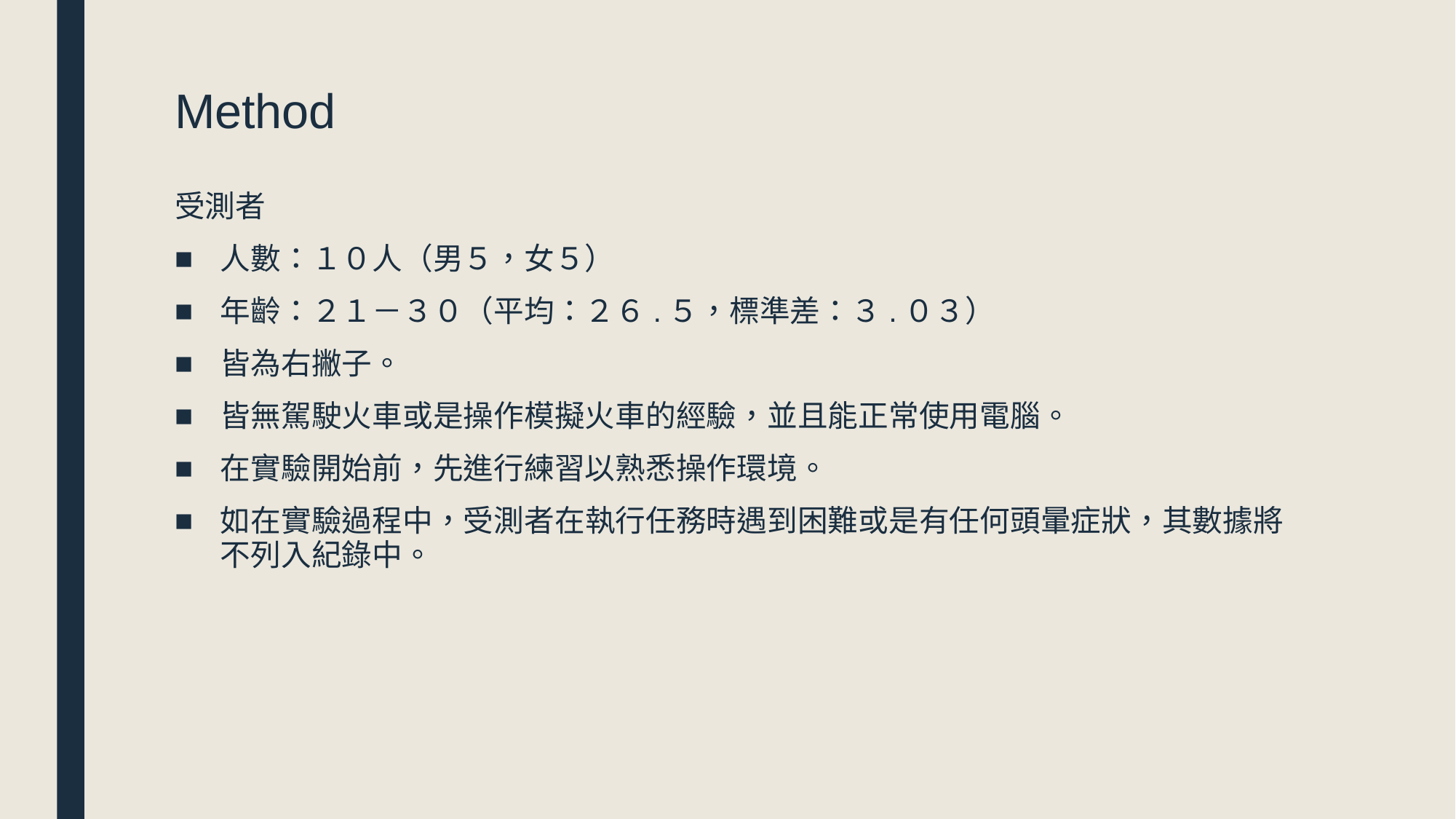

# Method
受測者
人數：１０人（男５，女５）
年齡：２１－３０（平均：２６.５，標準差：３.０３）
皆為右撇子。
皆無駕駛火車或是操作模擬火車的經驗，並且能正常使用電腦。
在實驗開始前，先進行練習以熟悉操作環境。
如在實驗過程中，受測者在執行任務時遇到困難或是有任何頭暈症狀，其數據將不列入紀錄中。